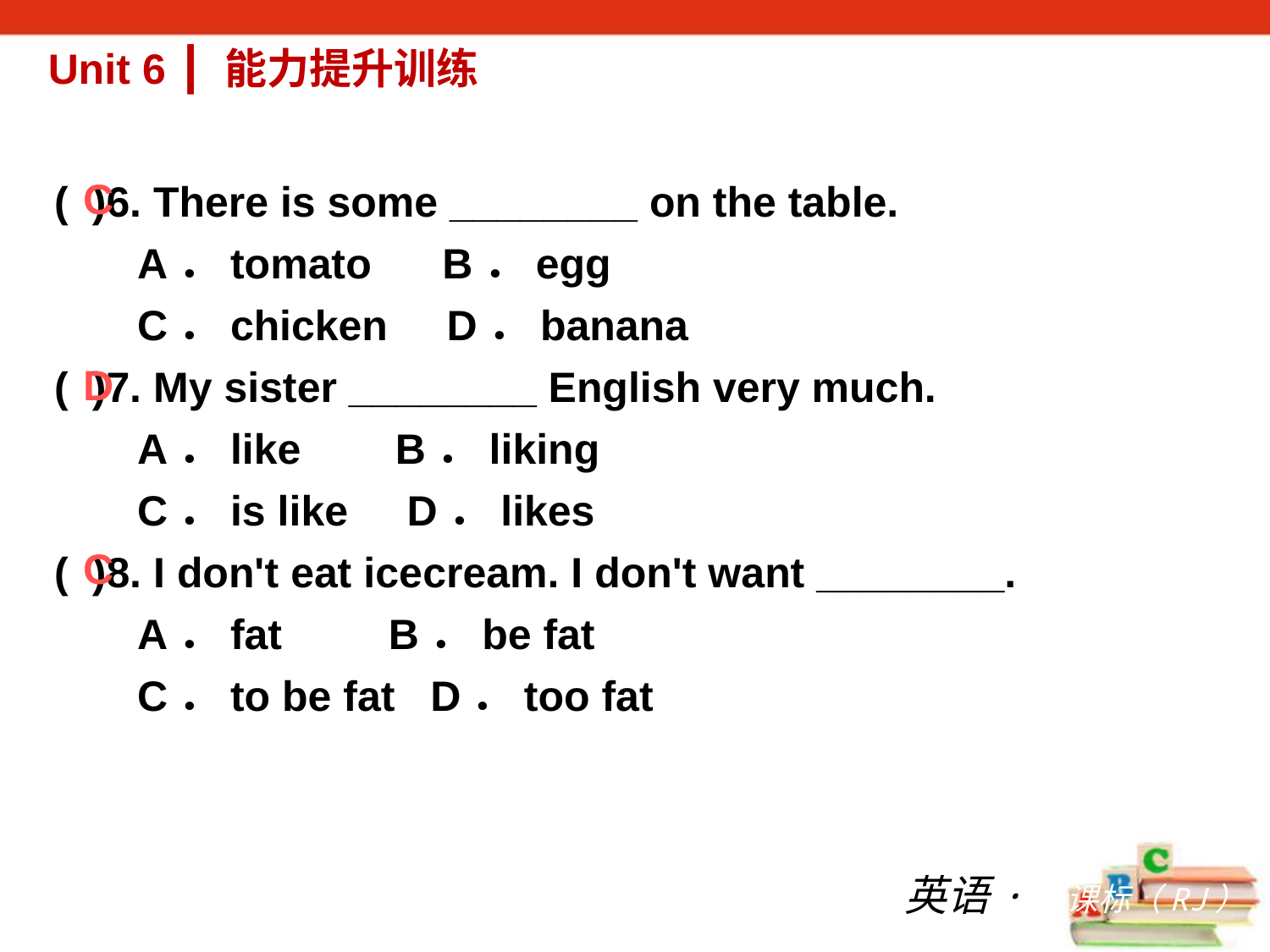

Unit 6 ┃ 能力提升训练
(  )6. There is some ________ on the table.
       A．tomato      B．egg
       C．chicken     D．banana
(  )7. My sister ________ English very much.
       A．like        B．liking
       C．is like     D．likes
(  )8. I don't eat ice­cream. I don't want ________.
       A．fat         B．be fat
       C．to be fat   D．too fat
C
D
C
英语·新课标（RJ）